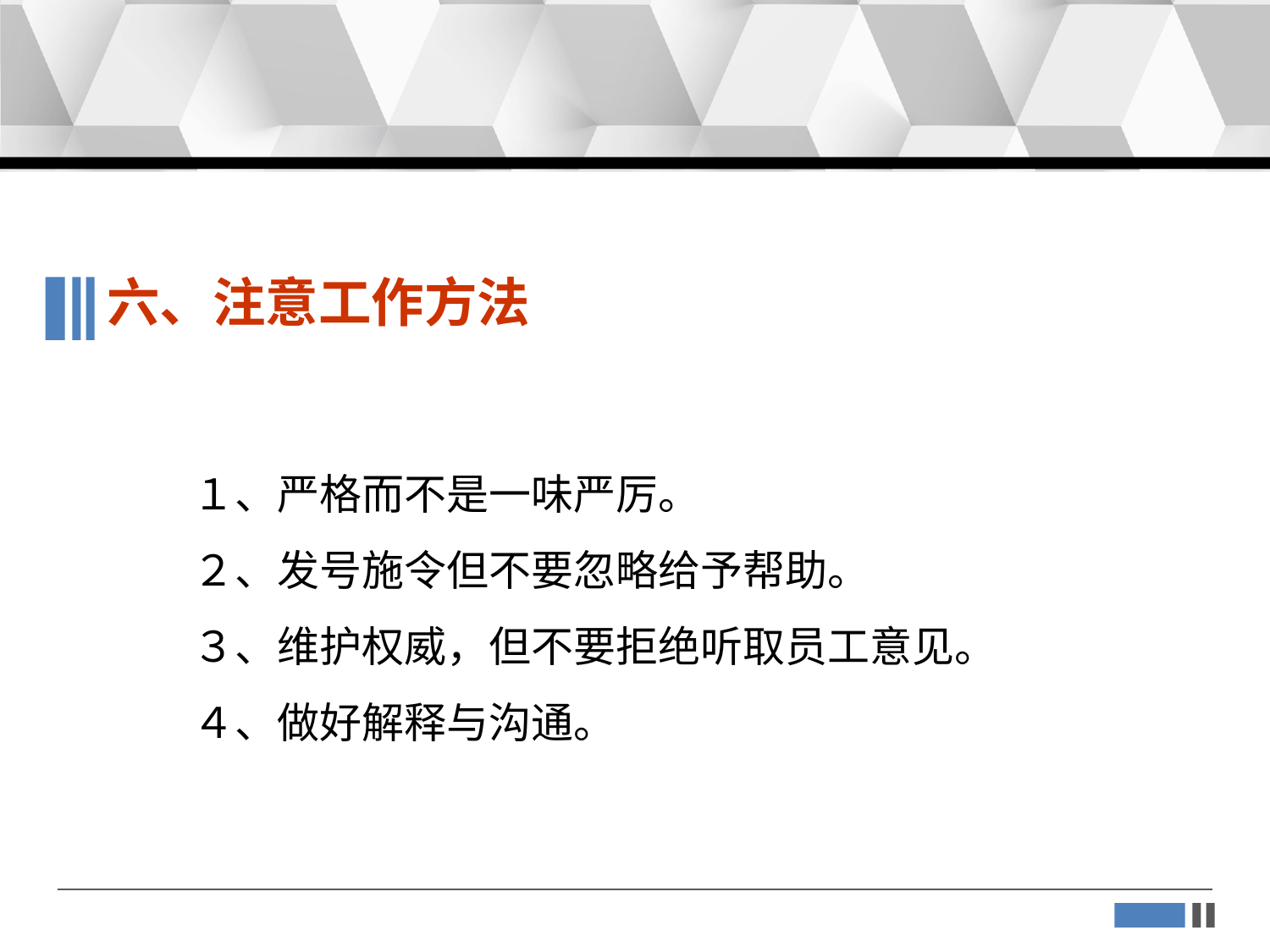

六、注意工作方法

１、严格而不是一味严厉。
２、发号施令但不要忽略给予帮助。
３、维护权威，但不要拒绝听取员工意见。
４、做好解释与沟通。